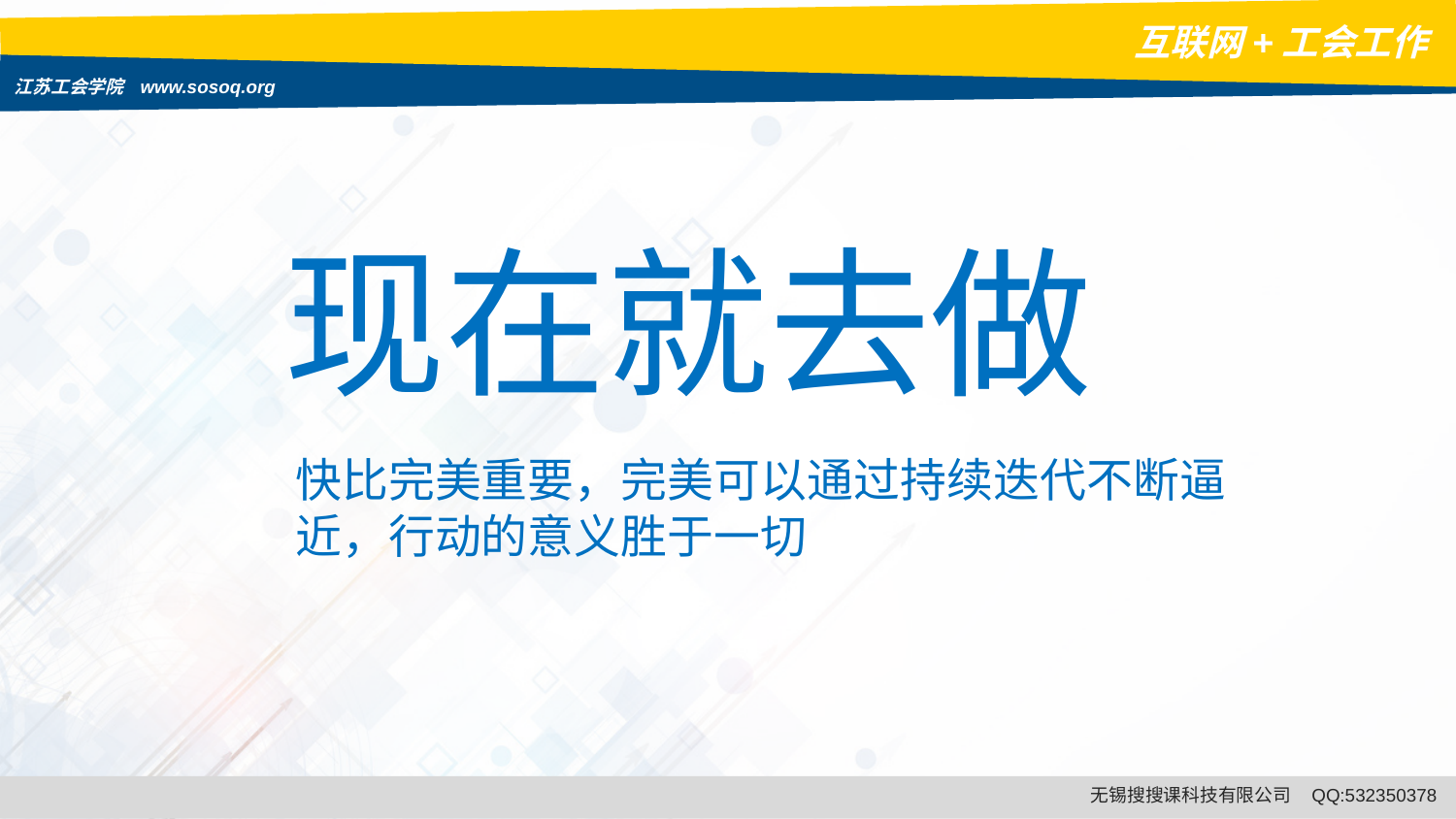

现在就去做
快比完美重要，完美可以通过持续迭代不断逼近，行动的意义胜于一切